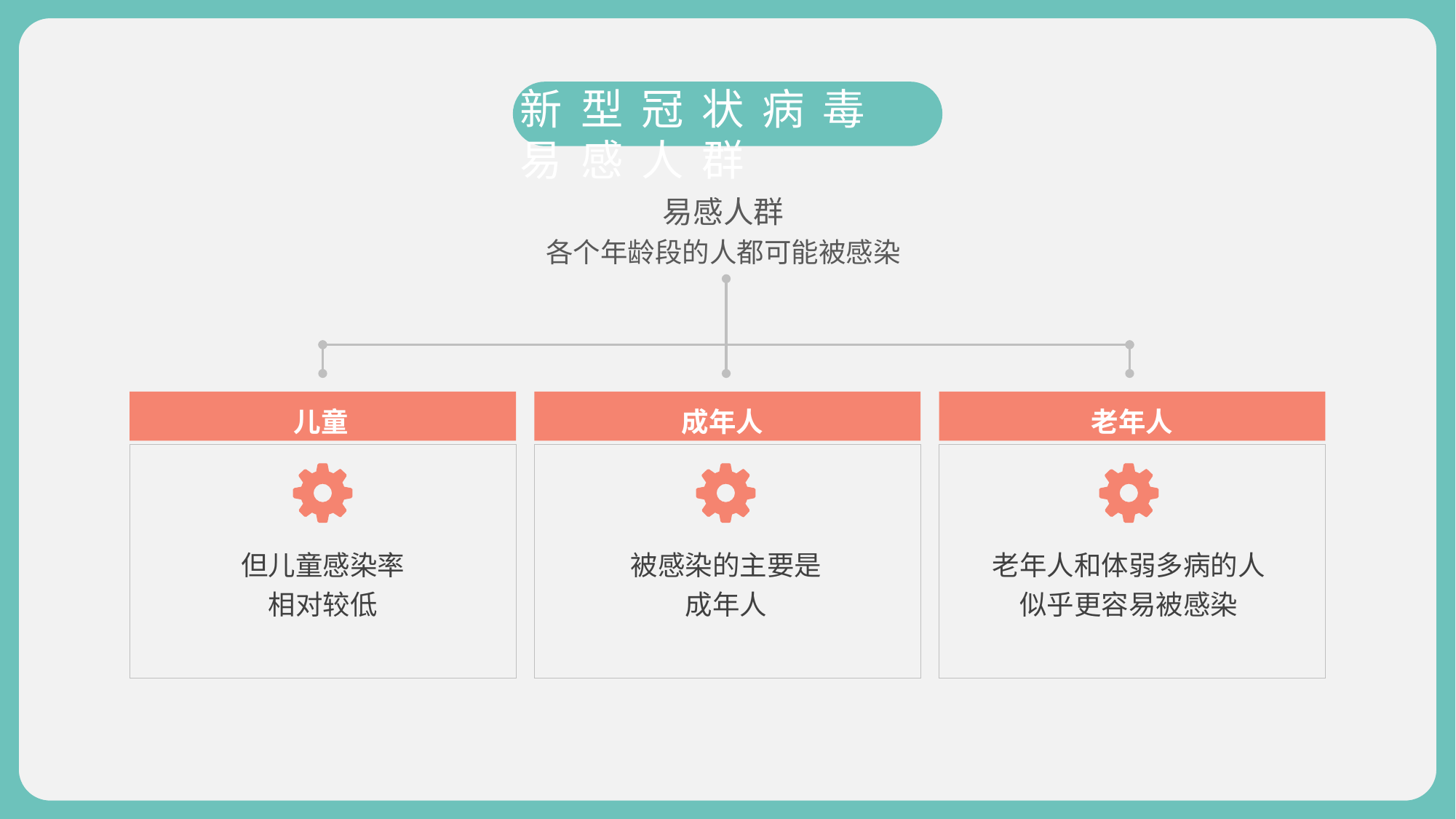

新型冠状病毒易感人群

易感人群
各个年龄段的人都可能被感染

儿童
成年人
老年人

但儿童感染率
相对较低
被感染的主要是
成年人
老年人和体弱多病的人
似乎更容易被感染